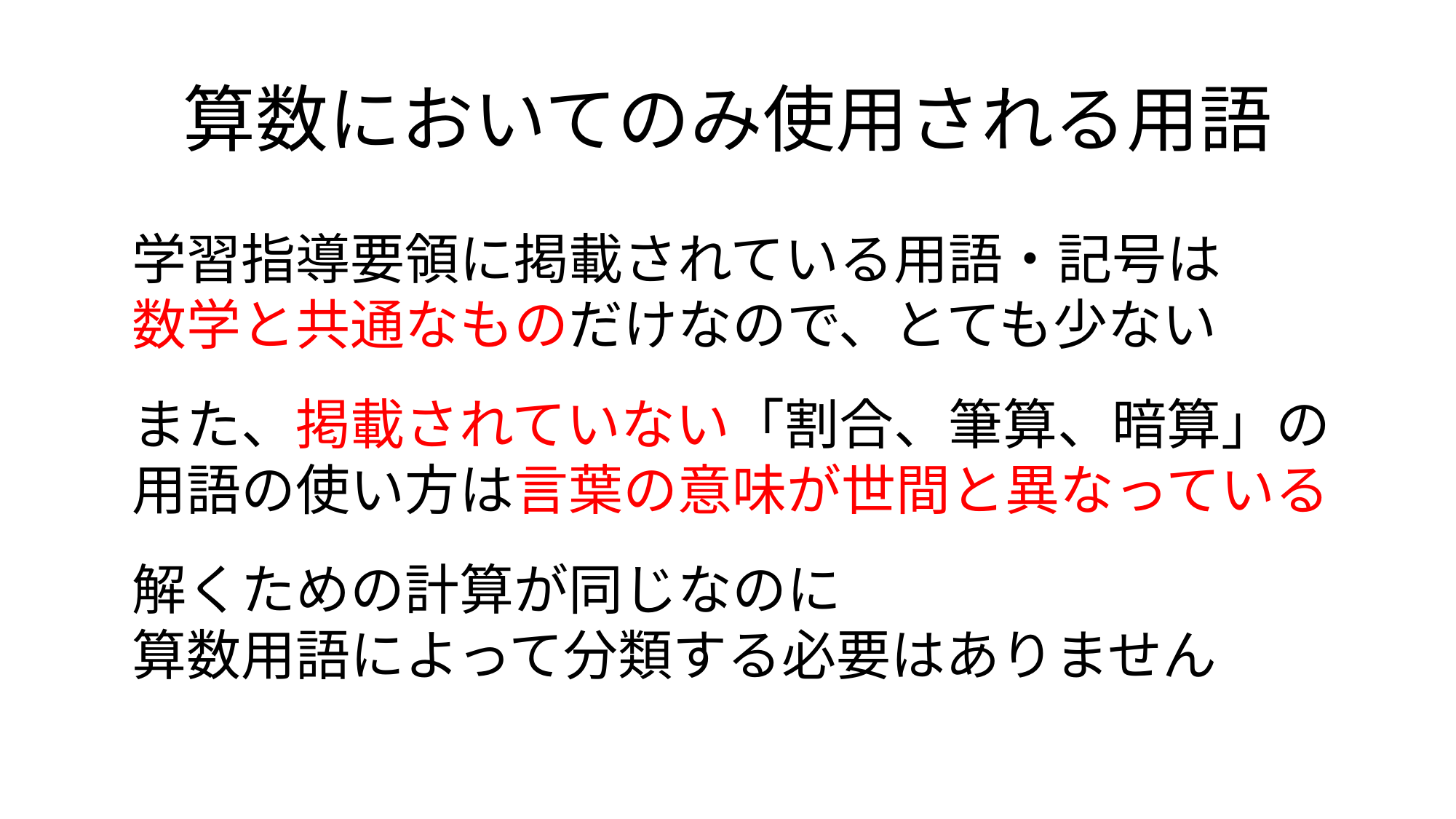

# 算数においてのみ使用される用語
学習指導要領に掲載されている用語・記号は
数学と共通なものだけなので、とても少ない
また、掲載されていない「割合、筆算、暗算」の用語の使い方は言葉の意味が世間と異なっている
解くための計算が同じなのに
算数用語によって分類する必要はありません